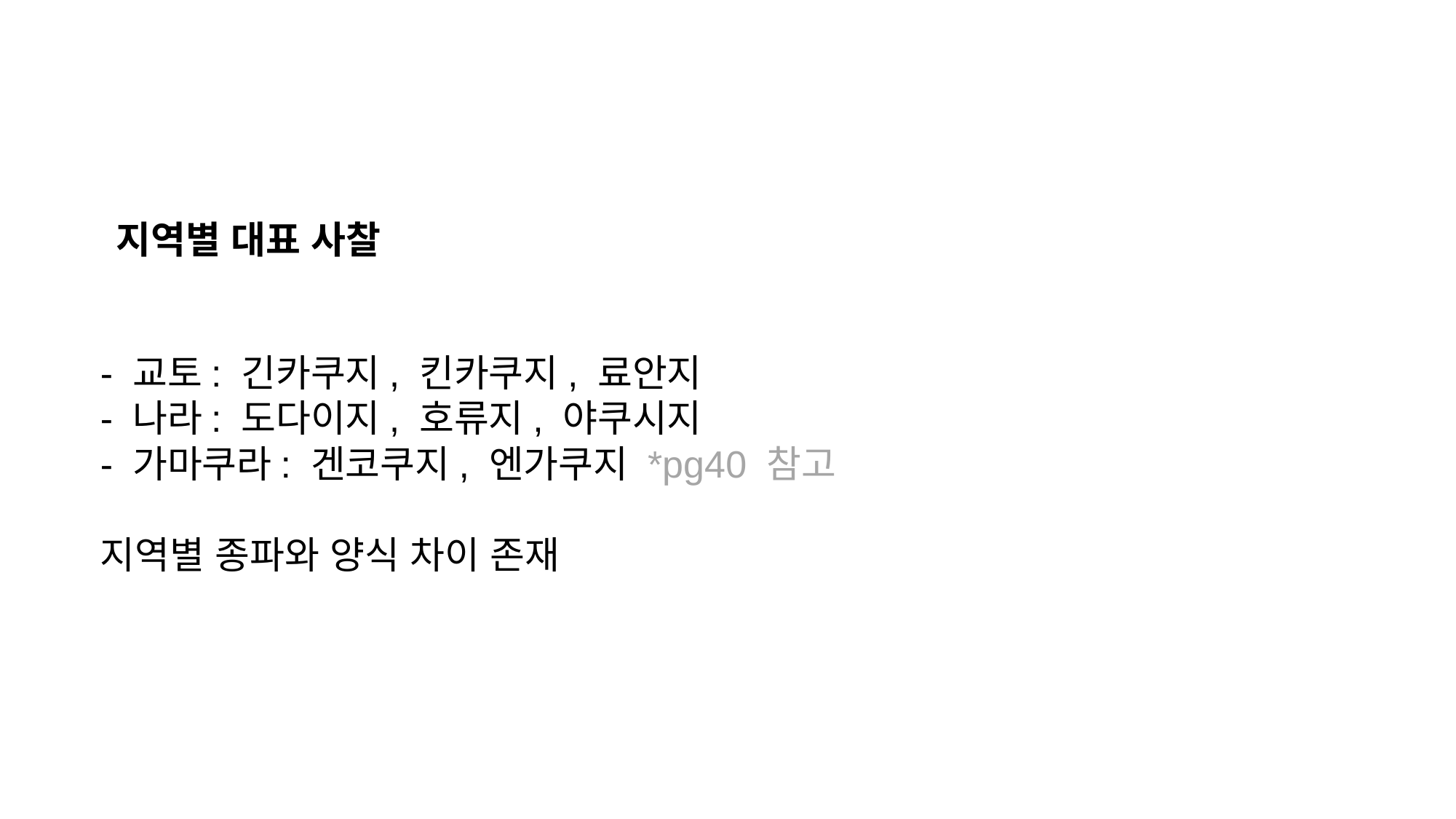

지역별 대표 사찰
- 교토: 긴카쿠지, 킨카쿠지, 료안지
- 나라: 도다이지, 호류지, 야쿠시지
- 가마쿠라: 겐코쿠지, 엔가쿠지 *pg40 참고

지역별 종파와 양식 차이 존재